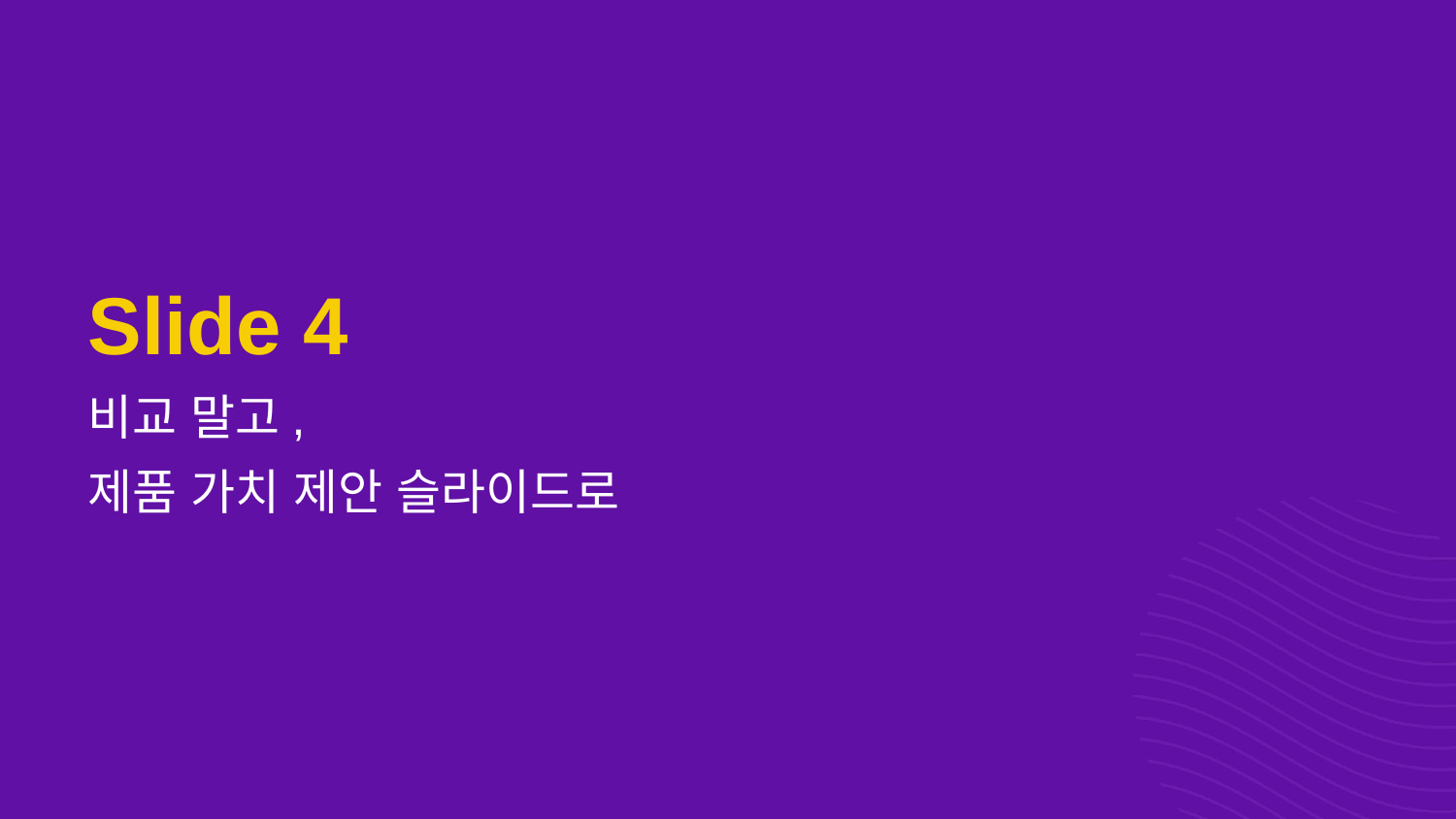

# Slide 4
비교 말고,
제품 가치 제안 슬라이드로